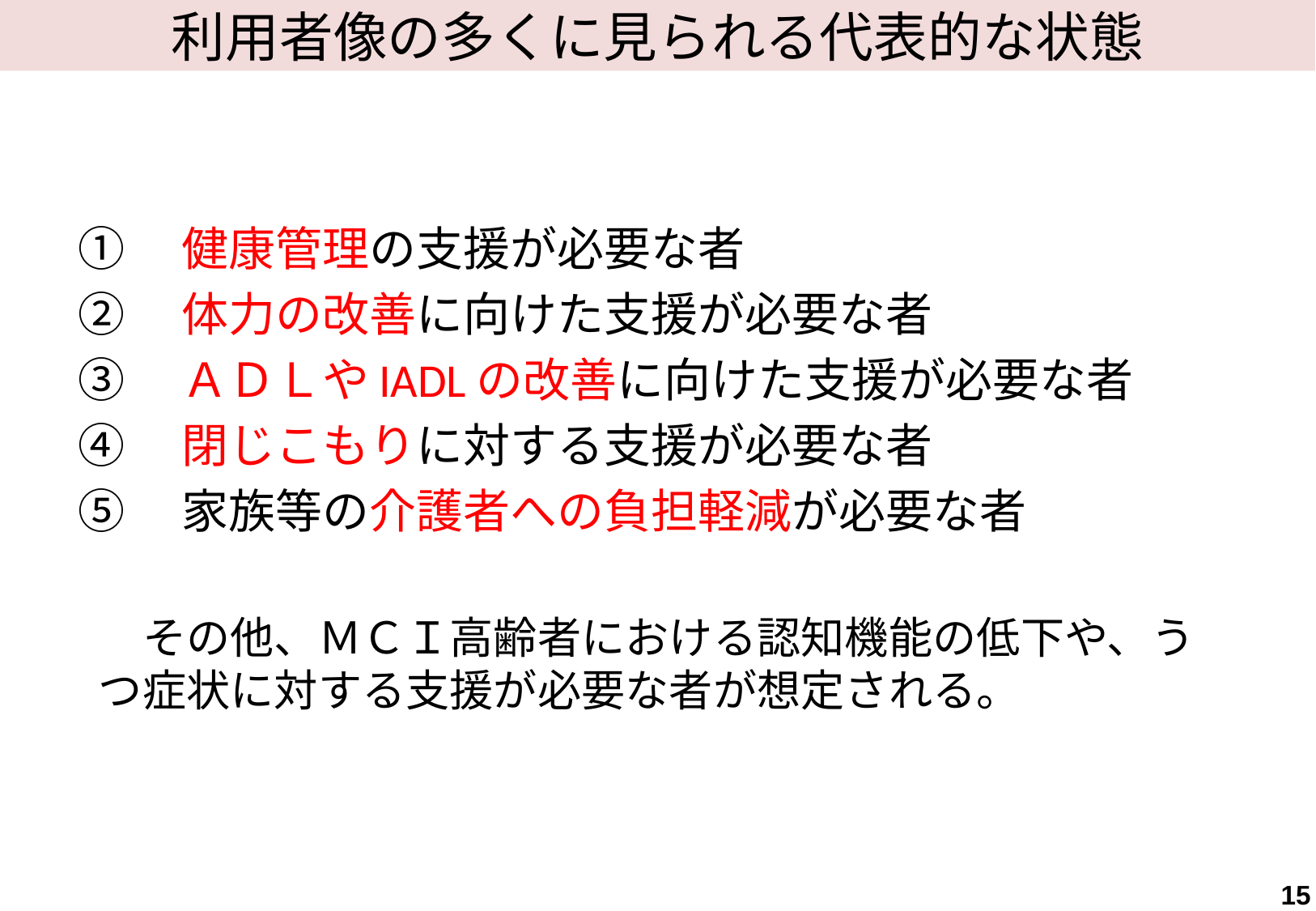

# 利用者像の多くに見られる代表的な状態
①　健康管理の支援が必要な者
②　体力の改善に向けた支援が必要な者
③　ＡＤＬやIADLの改善に向けた支援が必要な者
④　閉じこもりに対する支援が必要な者
⑤　家族等の介護者への負担軽減が必要な者

　その他、ＭＣＩ高齢者における認知機能の低下や、うつ症状に対する支援が必要な者が想定される。
15